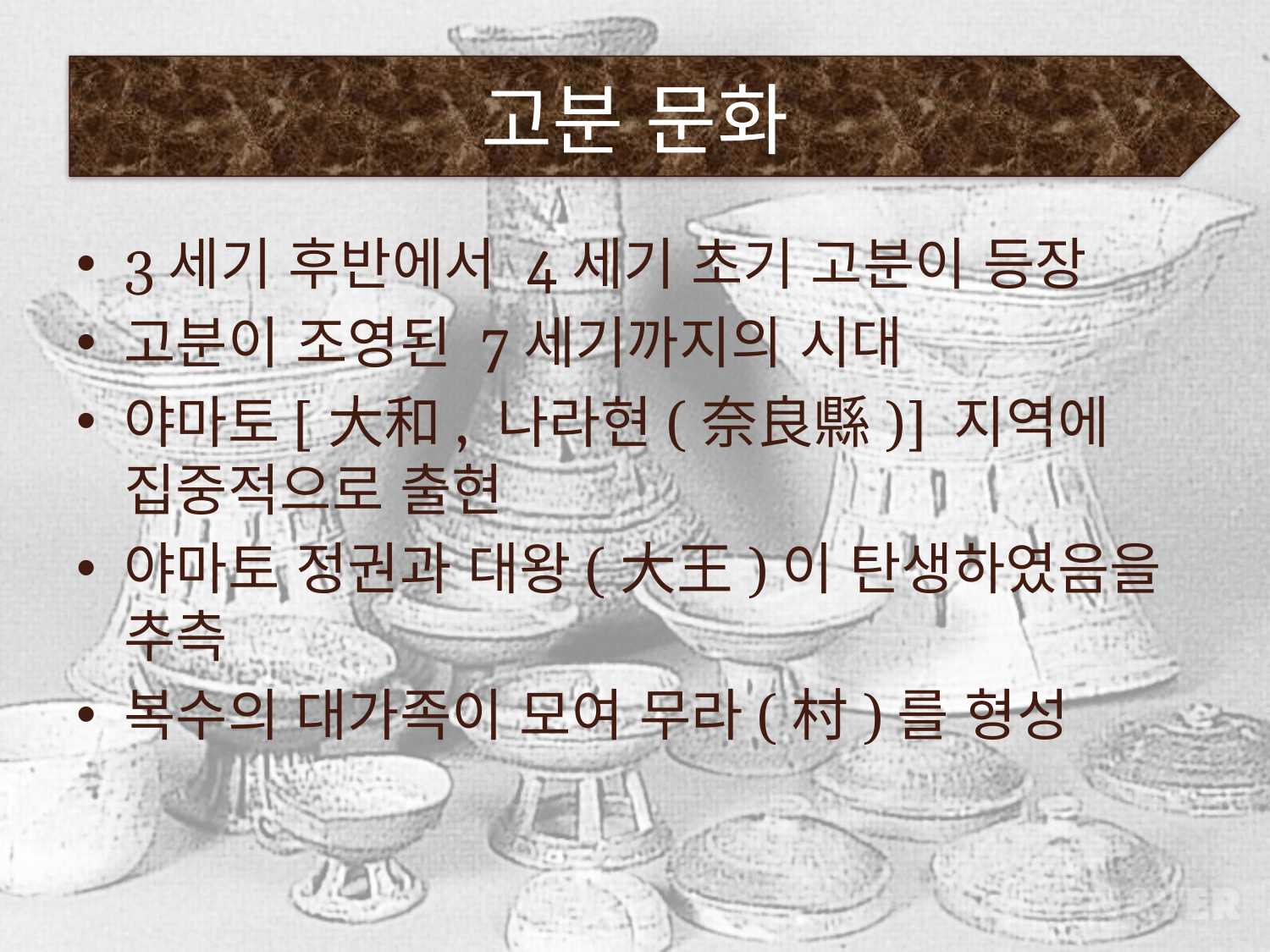

# 고분 문화

3세기 후반에서 4세기 초기 고분이 등장
고분이 조영된 7세기까지의 시대
야마토[大和, 나라현(奈良縣)] 지역에 집중적으로 출현
야마토 정권과 대왕(大王)이 탄생하였음을 추측
복수의 대가족이 모여 무라(村)를 형성